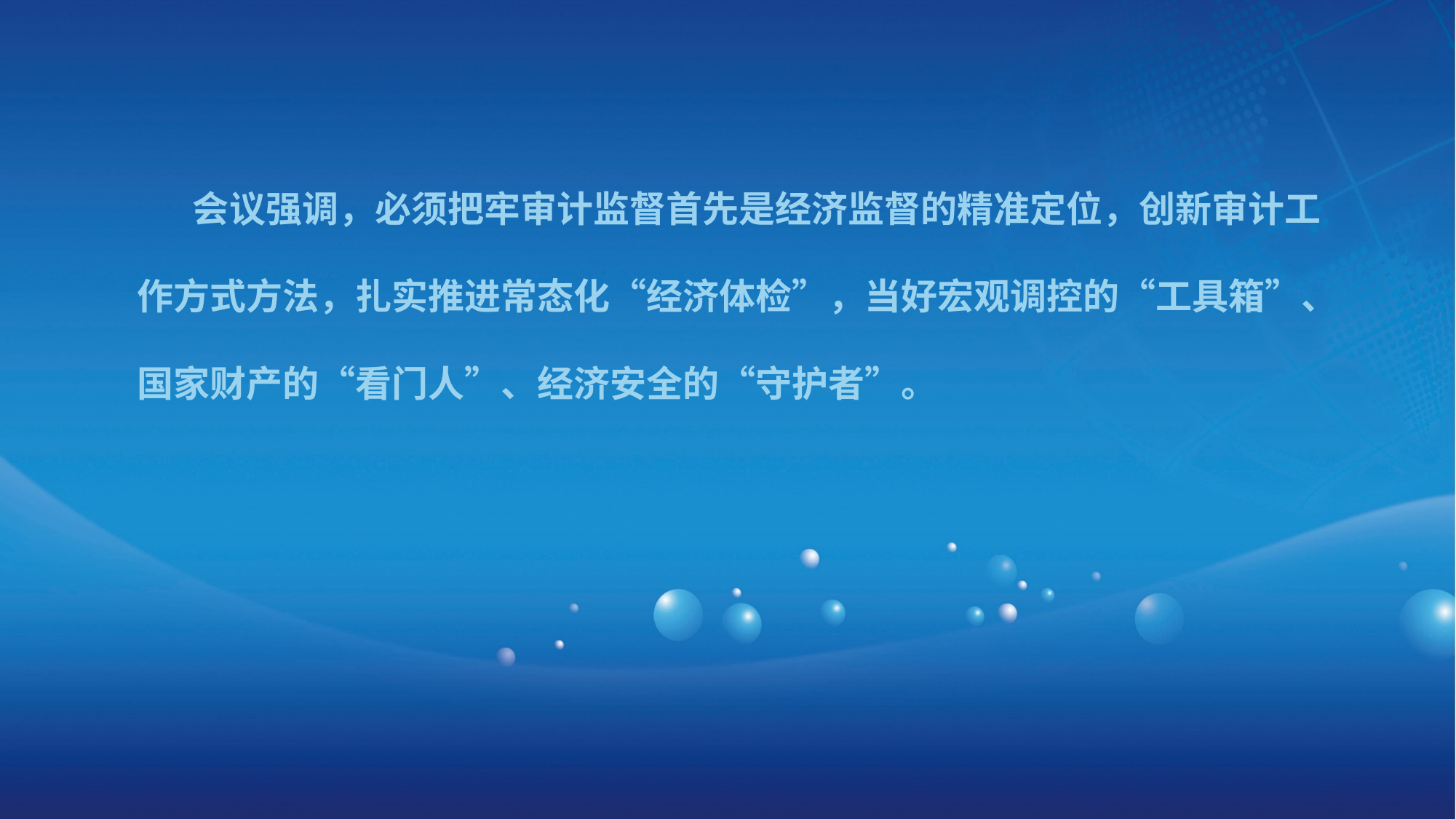

会议强调，必须把牢审计监督首先是经济监督的精准定位，创新审计工作方式方法，扎实推进常态化“经济体检”，当好宏观调控的“工具箱”、国家财产的“看门人”、经济安全的“守护者”。